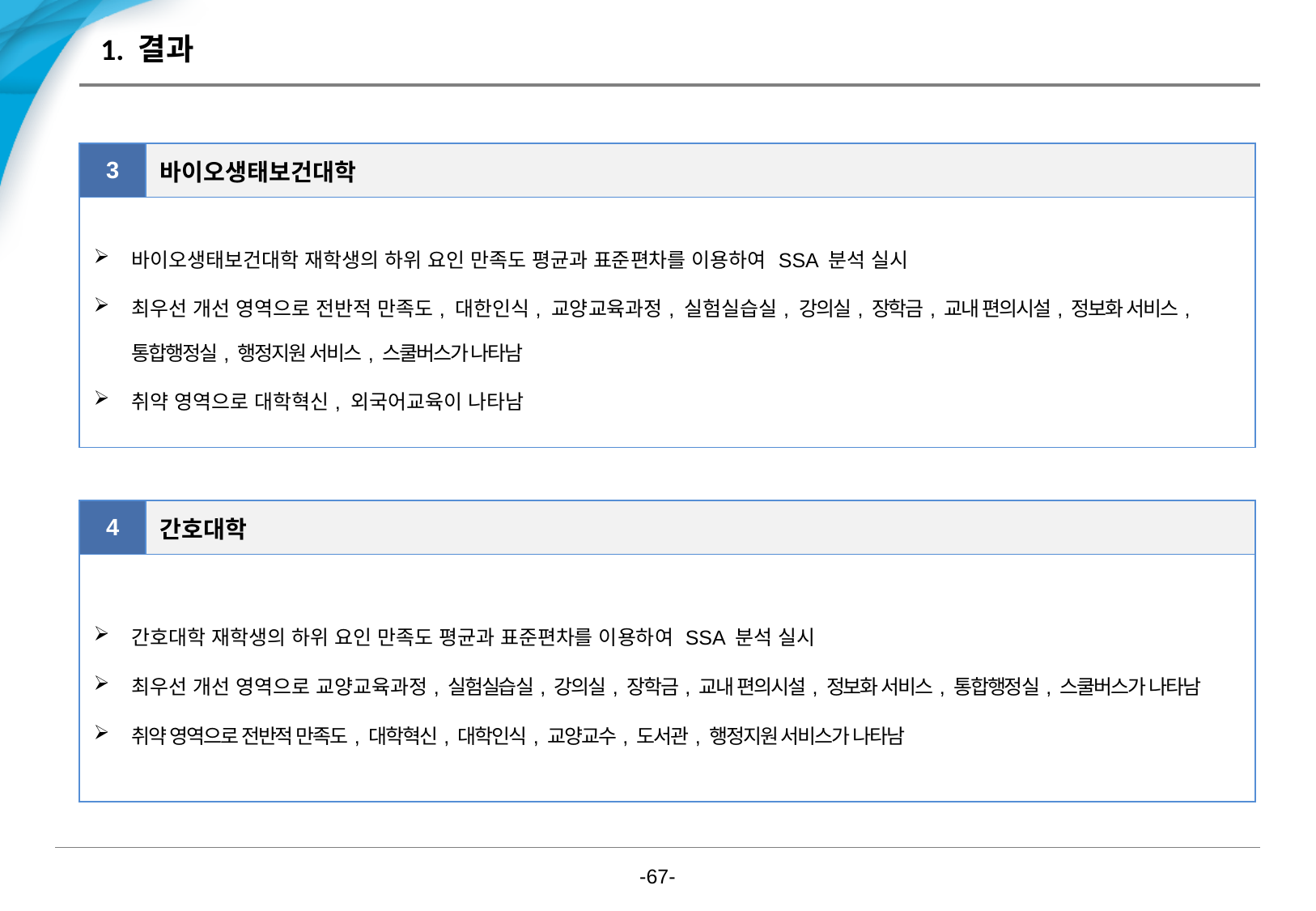

# 1. 결과
| 3 | 바이오생태보건대학 |
| --- | --- |
| 바이오생태보건대학 재학생의 하위 요인 만족도 평균과 표준편차를 이용하여 SSA 분석 실시 최우선 개선 영역으로 전반적 만족도, 대한인식, 교양교육과정, 실험실습실, 강의실, 장학금, 교내 편의시설, 정보화 서비스, 통합행정실, 행정지원 서비스, 스쿨버스가 나타남 취약 영역으로 대학혁신, 외국어교육이 나타남 |  |
| 4 | 간호대학 |
| --- | --- |
| 간호대학 재학생의 하위 요인 만족도 평균과 표준편차를 이용하여 SSA 분석 실시 최우선 개선 영역으로 교양교육과정, 실험실습실, 강의실, 장학금, 교내 편의시설, 정보화 서비스, 통합행정실, 스쿨버스가 나타남 취약 영역으로 전반적 만족도, 대학혁신, 대학인식, 교양교수, 도서관, 행정지원 서비스가 나타남 |  |
-67-